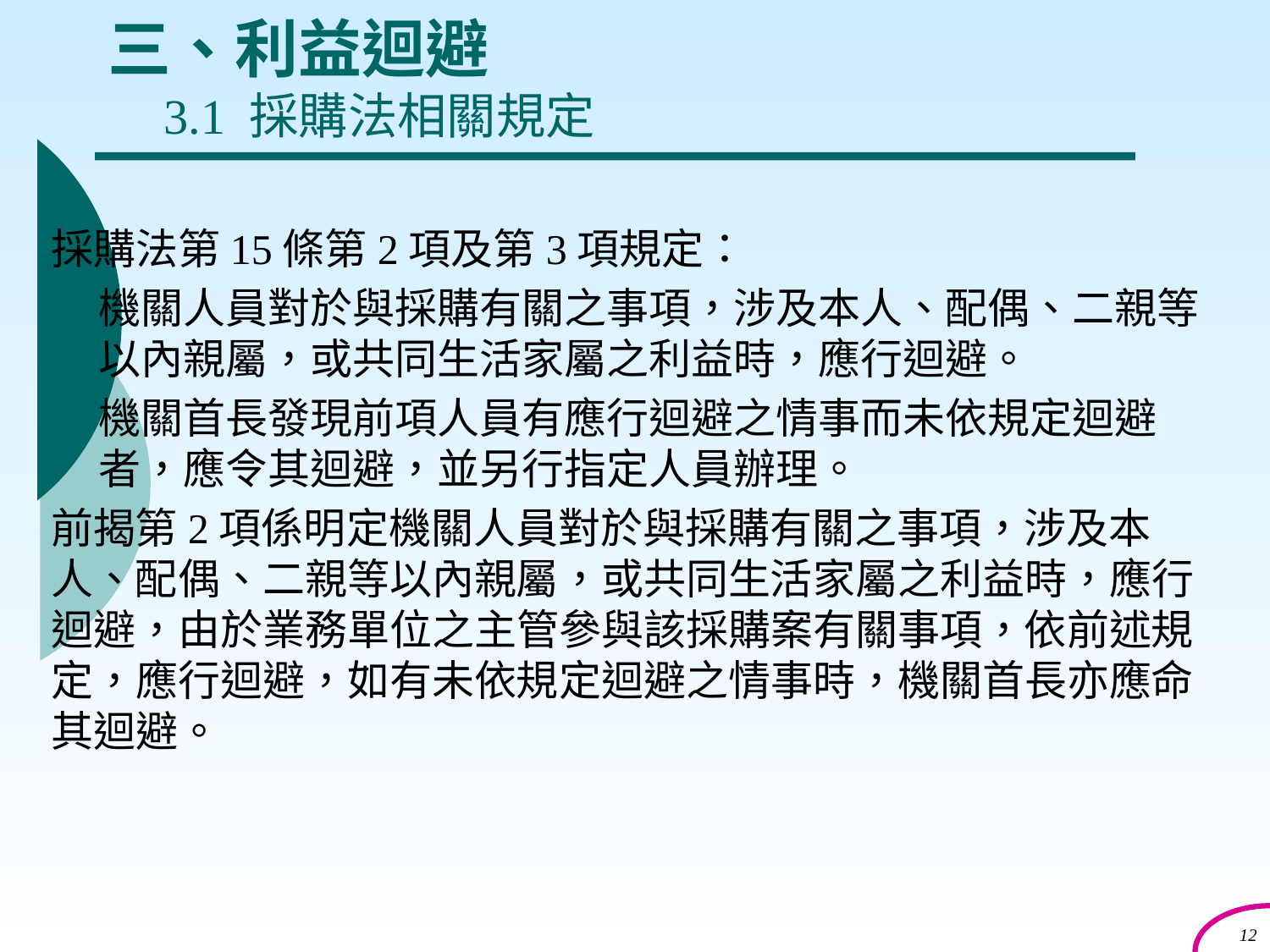

# 三、利益迴避 3.1 採購法相關規定
採購法第15條第2項及第3項規定：
機關人員對於與採購有關之事項，涉及本人、配偶、二親等以內親屬，或共同生活家屬之利益時，應行迴避。
機關首長發現前項人員有應行迴避之情事而未依規定迴避者，應令其迴避，並另行指定人員辦理。
前揭第2項係明定機關人員對於與採購有關之事項，涉及本人、配偶、二親等以內親屬，或共同生活家屬之利益時，應行迴避，由於業務單位之主管參與該採購案有關事項，依前述規定，應行迴避，如有未依規定迴避之情事時，機關首長亦應命其迴避。
12